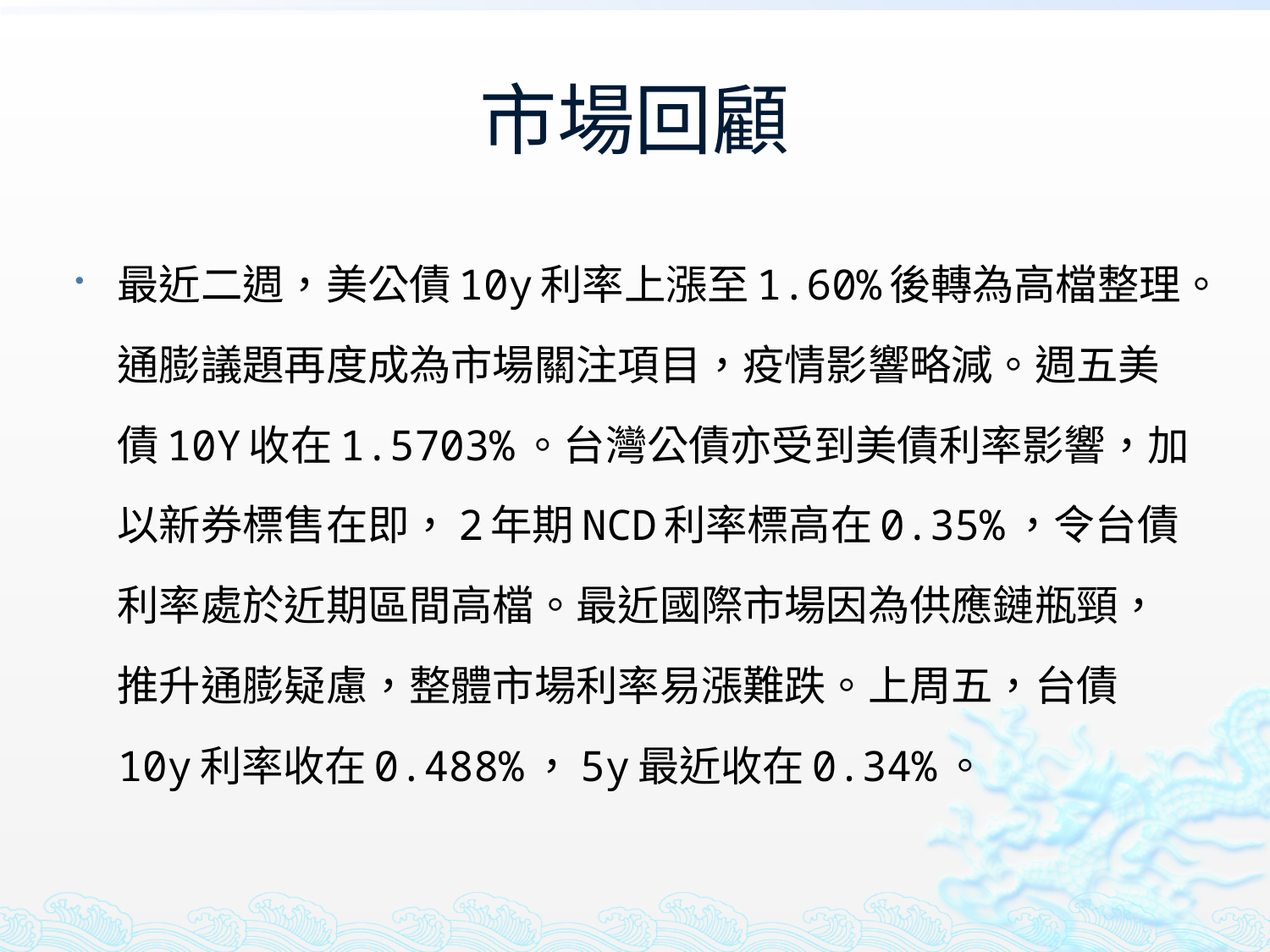

# 市場回顧
最近二週，美公債10y利率上漲至1.60%後轉為高檔整理。通膨議題再度成為市場關注項目，疫情影響略減。週五美債10Y收在1.5703%。台灣公債亦受到美債利率影響，加以新券標售在即，2年期NCD利率標高在0.35%，令台債利率處於近期區間高檔。最近國際市場因為供應鏈瓶頸，推升通膨疑慮，整體市場利率易漲難跌。上周五，台債10y利率收在0.488%，5y最近收在0.34%。